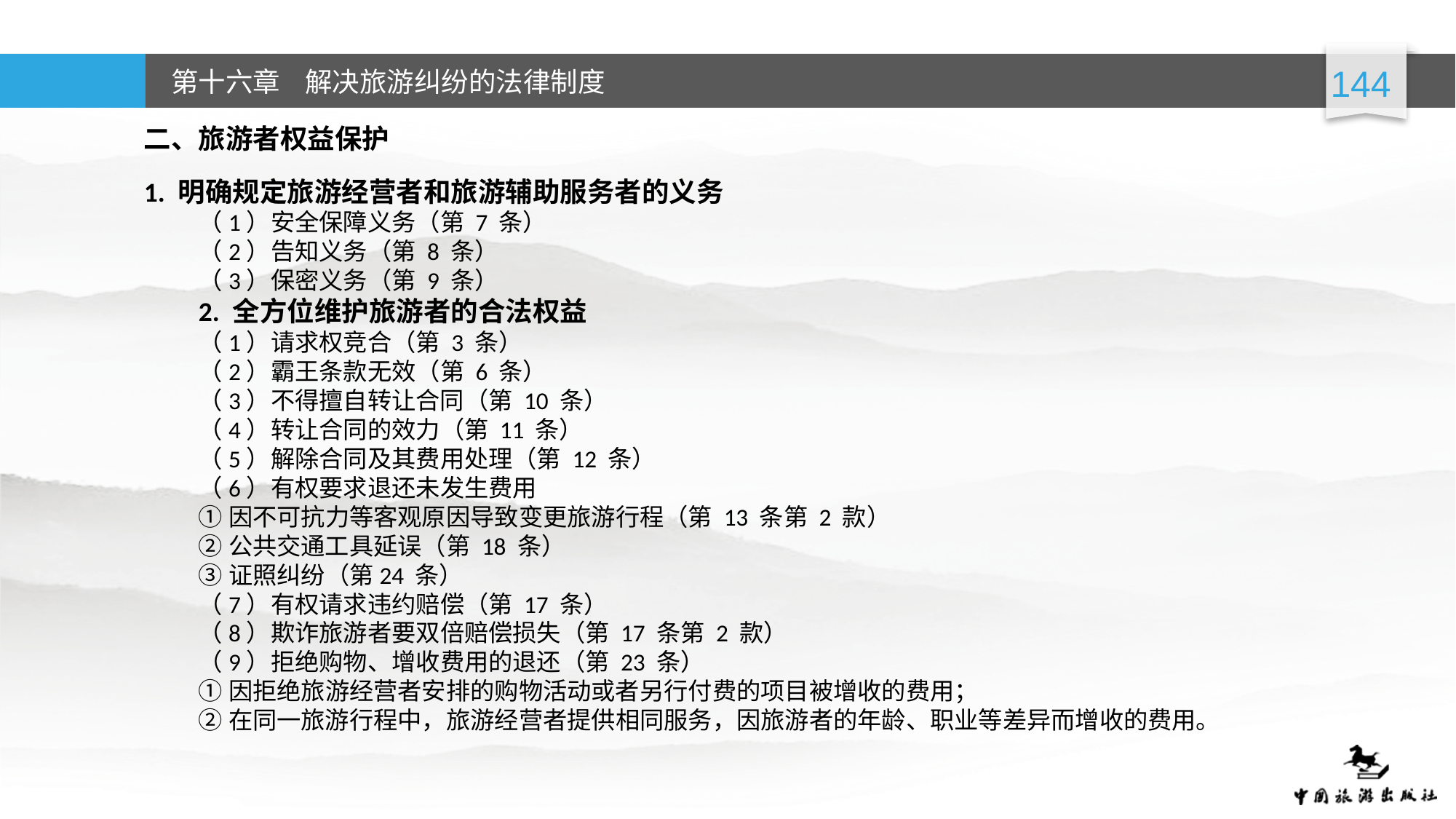

二、旅游者权益保护

1. 明确规定旅游经营者和旅游辅助服务者的义务
（1）安全保障义务（第 7 条）
（2）告知义务（第 8 条）
（3）保密义务（第 9 条）
2. 全方位维护旅游者的合法权益
（1）请求权竞合（第 3 条）
（2）霸王条款无效（第 6 条）
（3）不得擅自转让合同（第 10 条）
（4）转让合同的效力（第 11 条）
（5）解除合同及其费用处理（第 12 条）
（6）有权要求退还未发生费用
①因不可抗力等客观原因导致变更旅游行程（第 13 条第 2 款）
②公共交通工具延误（第 18 条）
③证照纠纷（第24 条）
（7）有权请求违约赔偿（第 17 条）
（8）欺诈旅游者要双倍赔偿损失（第 17 条第 2 款）
（9）拒绝购物、增收费用的退还（第 23 条）
①因拒绝旅游经营者安排的购物活动或者另行付费的项目被增收的费用；
②在同一旅游行程中，旅游经营者提供相同服务，因旅游者的年龄、职业等差异而增收的费用。